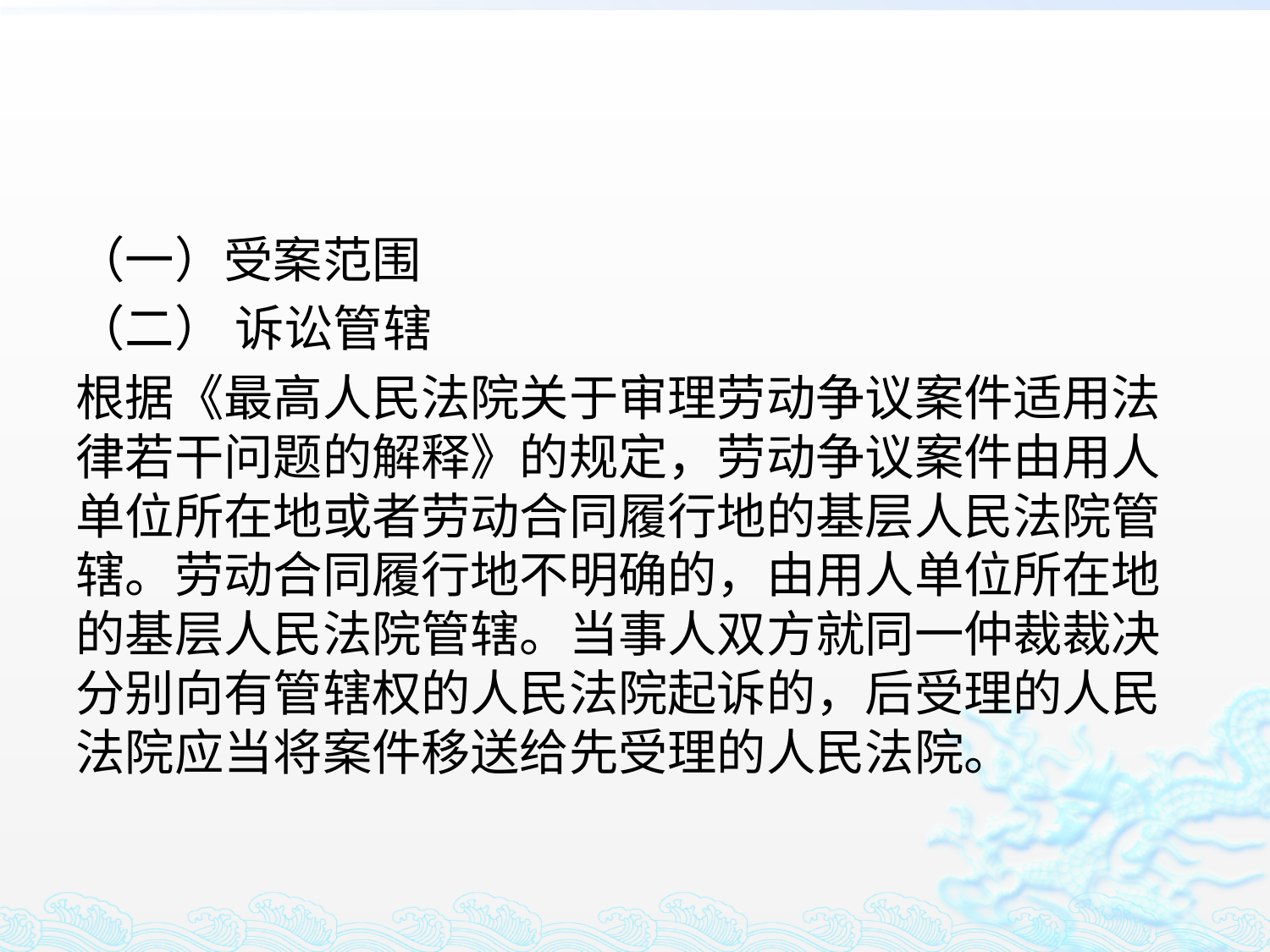

#
（一）受案范围
（二） 诉讼管辖
根据《最高人民法院关于审理劳动争议案件适用法律若干问题的解释》的规定，劳动争议案件由用人单位所在地或者劳动合同履行地的基层人民法院管辖。劳动合同履行地不明确的，由用人单位所在地的基层人民法院管辖。当事人双方就同一仲裁裁决分别向有管辖权的人民法院起诉的，后受理的人民法院应当将案件移送给先受理的人民法院。